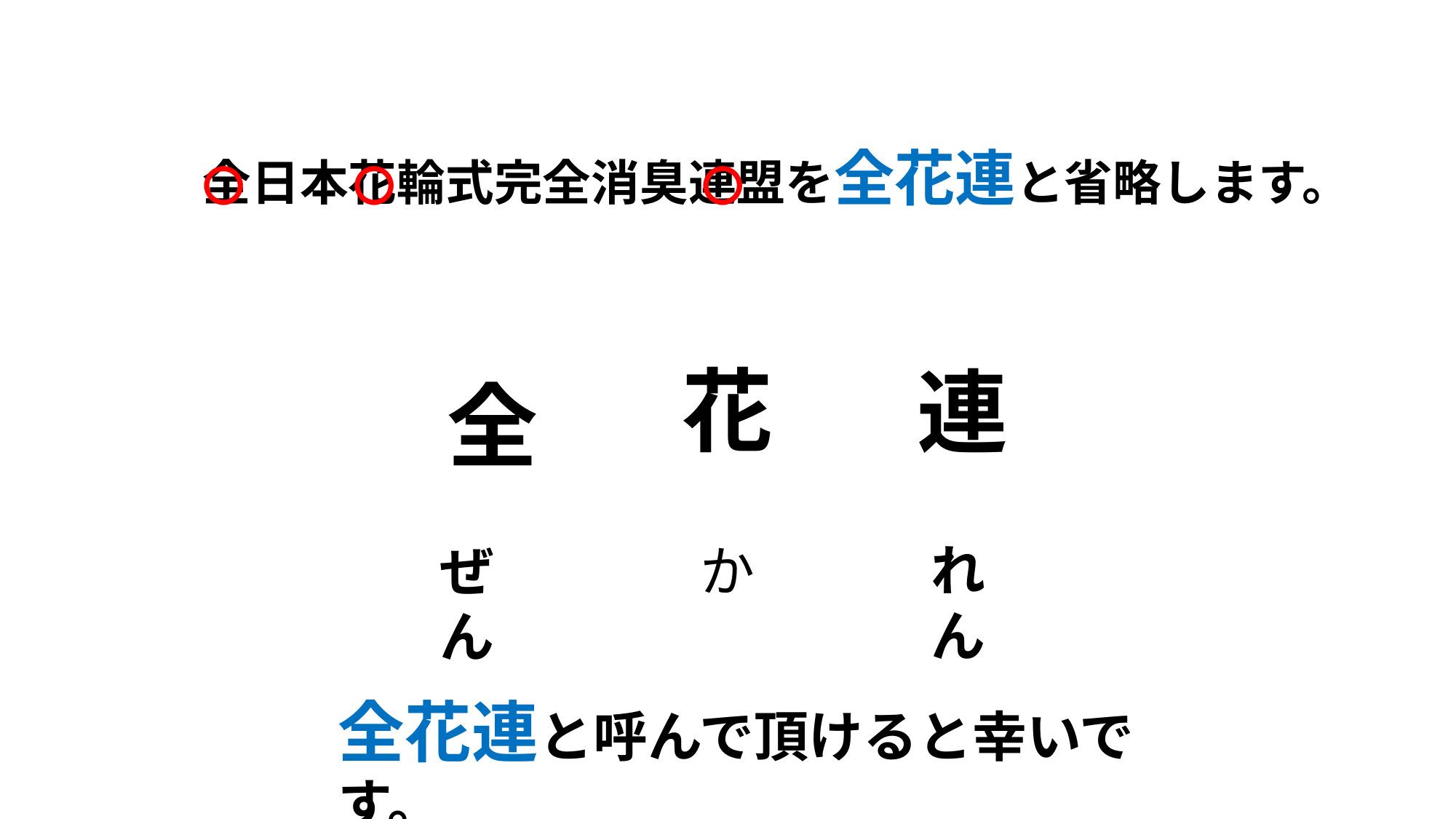

全日本花輪式完全消臭連盟を全花連と省略します。
花
連
全
れん
か
ぜん
〇
〇
〇
全花連と呼んで頂けると幸いです。